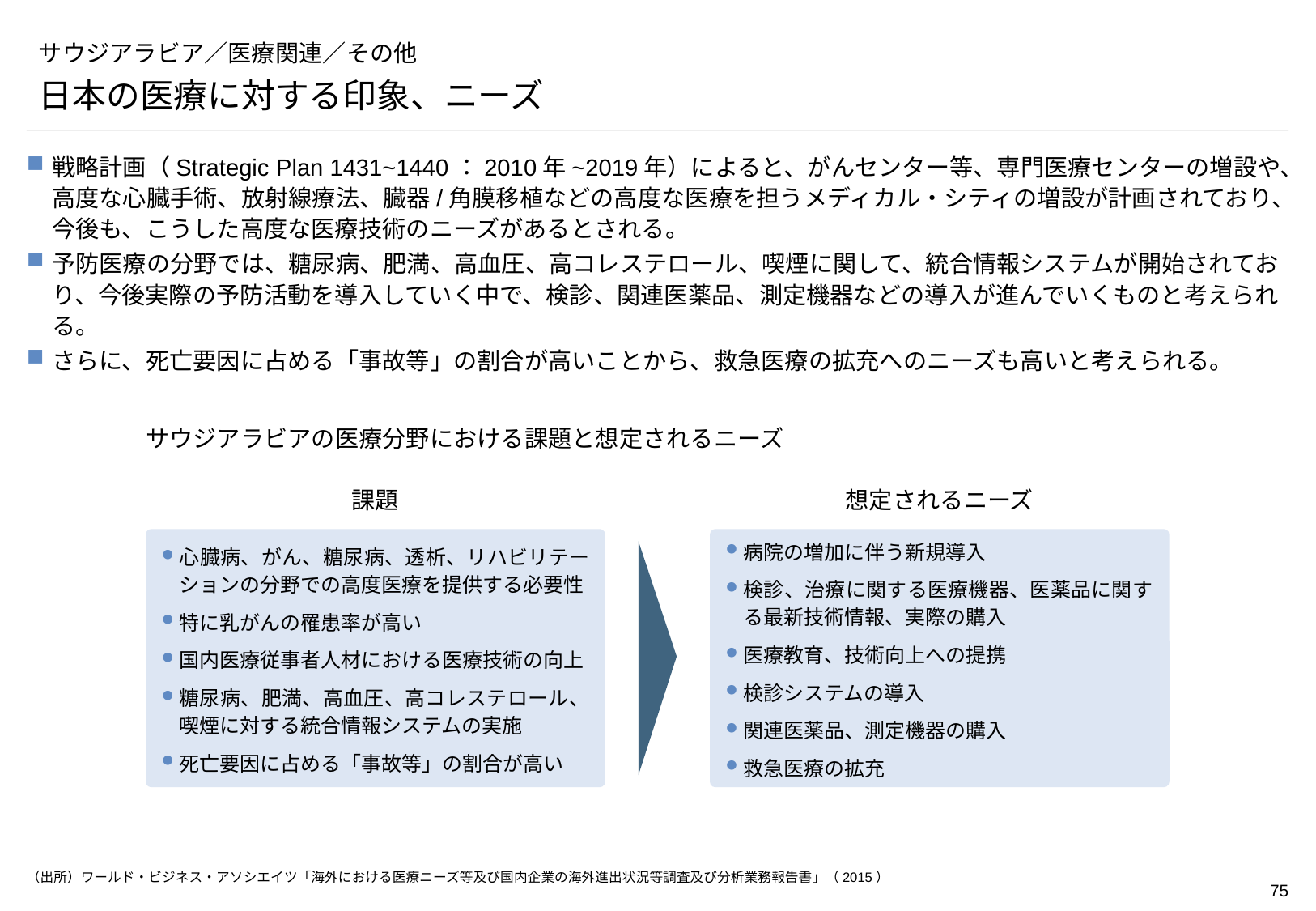

# サウジアラビア／医療関連／その他
日本の医療に対する印象、ニーズ
戦略計画（Strategic Plan 1431~1440：2010年~2019年）によると、がんセンター等、専門医療センターの増設や、高度な心臓手術、放射線療法、臓器/角膜移植などの高度な医療を担うメディカル・シティの増設が計画されており、今後も、こうした高度な医療技術のニーズがあるとされる。
予防医療の分野では、糖尿病、肥満、高血圧、高コレステロール、喫煙に関して、統合情報システムが開始されており、今後実際の予防活動を導入していく中で、検診、関連医薬品、測定機器などの導入が進んでいくものと考えられる。
さらに、死亡要因に占める「事故等」の割合が高いことから、救急医療の拡充へのニーズも高いと考えられる。
サウジアラビアの医療分野における課題と想定されるニーズ
課題
想定されるニーズ
心臓病、がん、糖尿病、透析、リハビリテーションの分野での高度医療を提供する必要性
特に乳がんの罹患率が高い
国内医療従事者人材における医療技術の向上
糖尿病、肥満、高血圧、高コレステロール、喫煙に対する統合情報システムの実施
死亡要因に占める「事故等」の割合が高い
病院の増加に伴う新規導入
検診、治療に関する医療機器、医薬品に関する最新技術情報、実際の購入
医療教育、技術向上への提携
検診システムの導入
関連医薬品、測定機器の購入
救急医療の拡充

（出所）ワールド・ビジネス・アソシエイツ「海外における医療ニーズ等及び国内企業の海外進出状況等調査及び分析業務報告書」（2015）